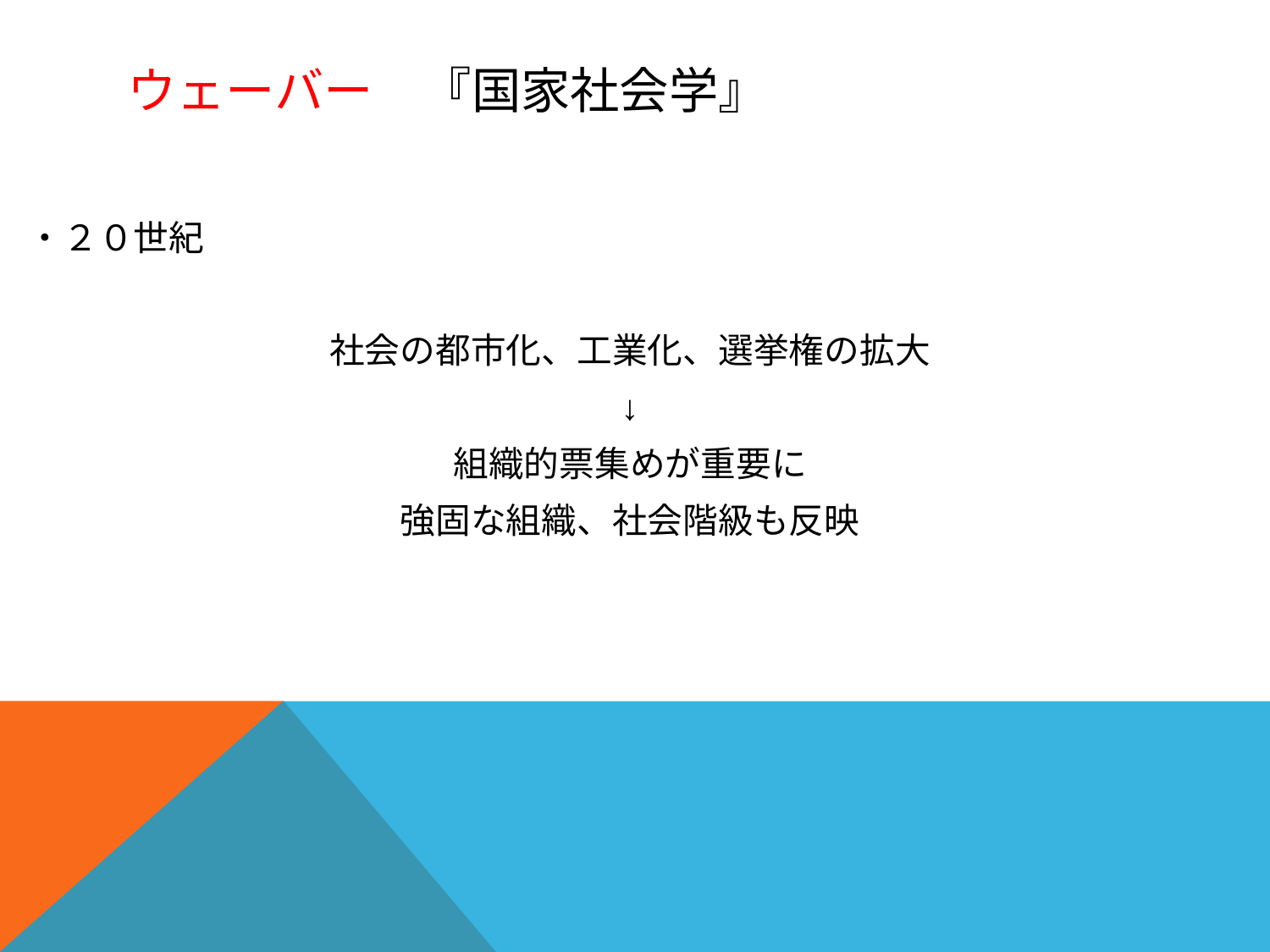

# ウェーバー　『国家社会学』

・２０世紀

社会の都市化、工業化、選挙権の拡大
↓
組織的票集めが重要に
強固な組織、社会階級も反映